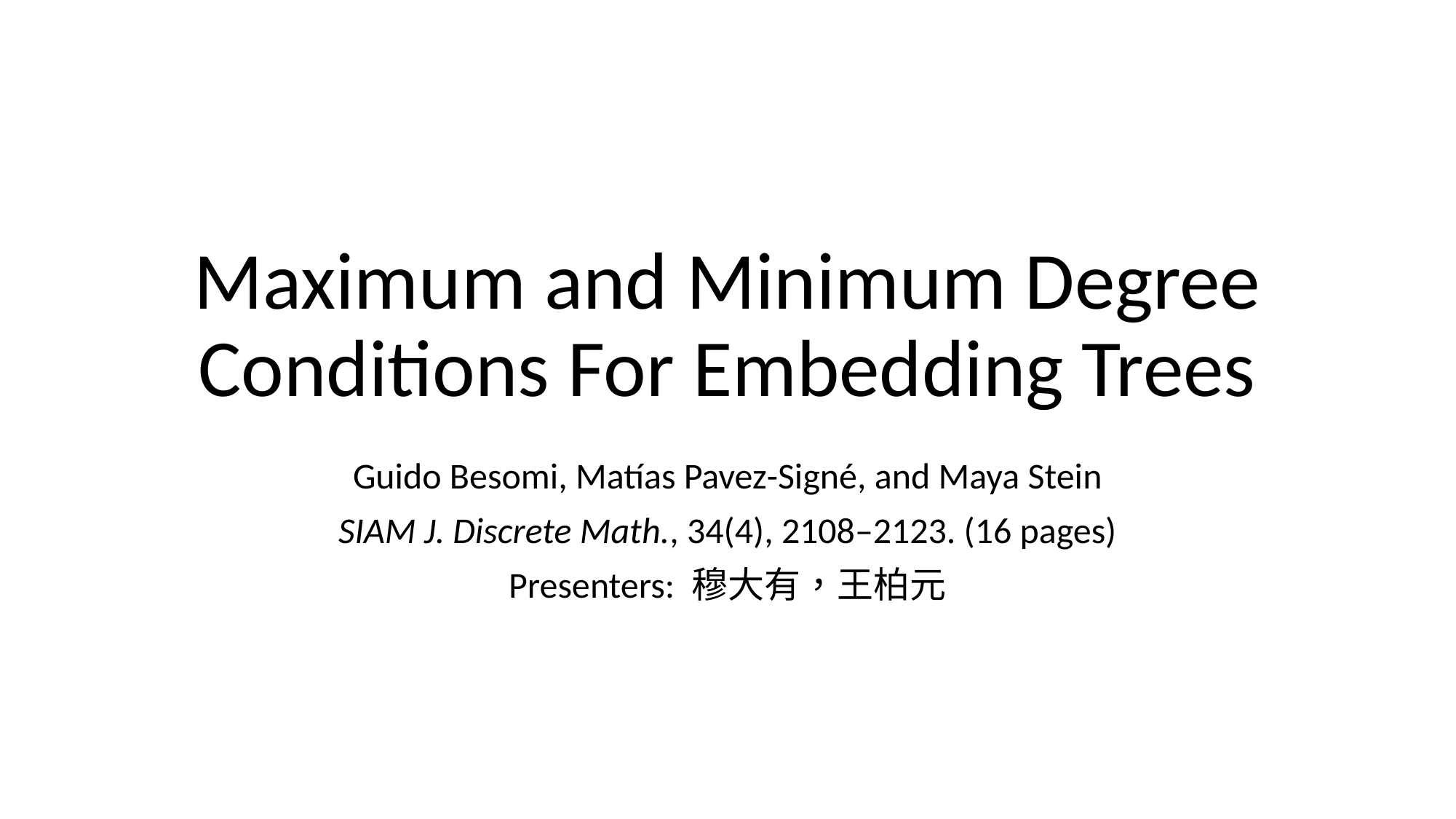

# Maximum and Minimum Degree Conditions For Embedding Trees
Guido Besomi, Matías Pavez-Signé, and Maya Stein
SIAM J. Discrete Math., 34(4), 2108–2123. (16 pages)
Presenters: 穆大有，王柏元